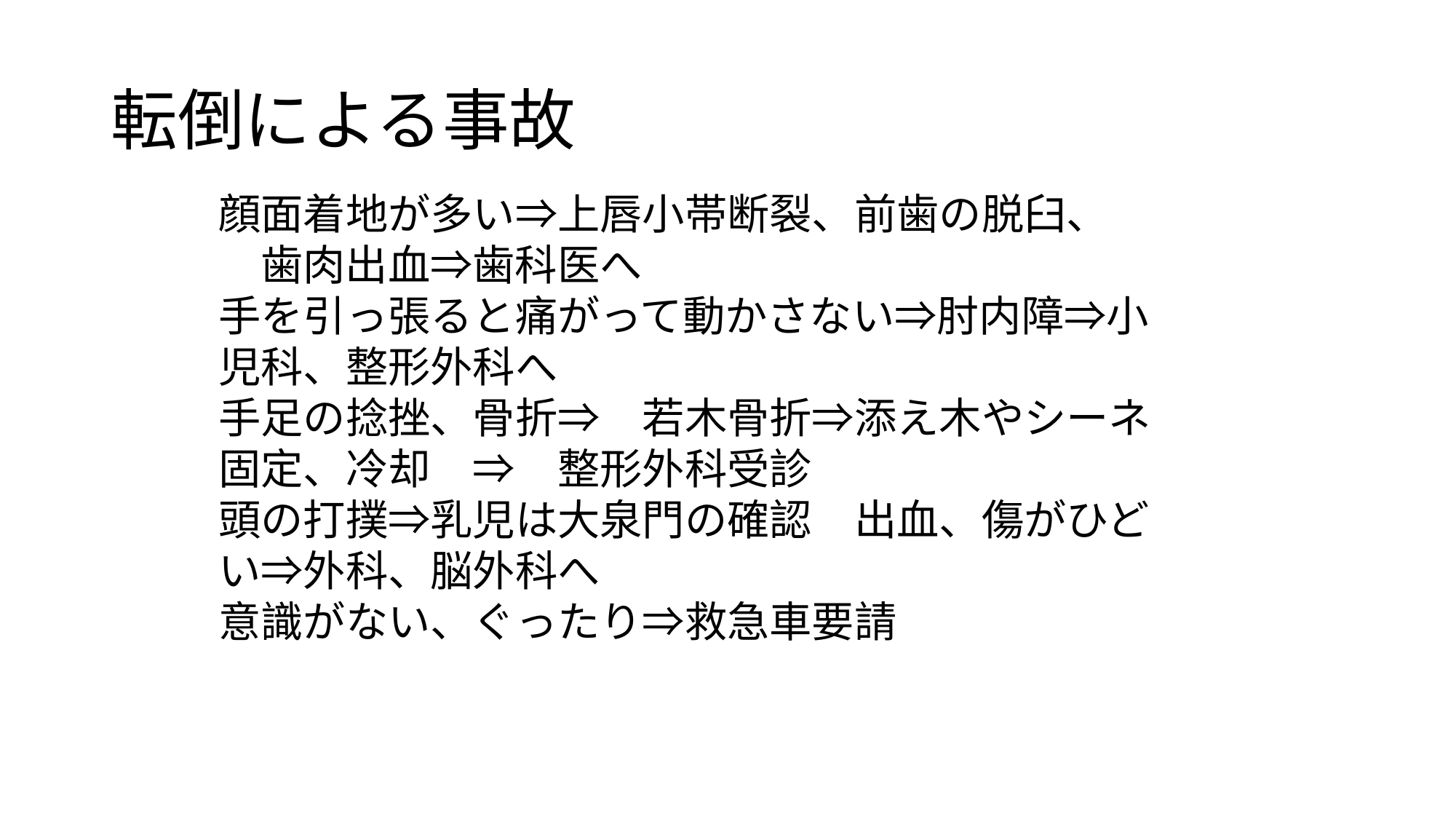

転倒による事故
顔面着地が多い⇒上唇小帯断裂、前歯の脱臼、
　歯肉出血⇒歯科医へ
手を引っ張ると痛がって動かさない⇒肘内障⇒小児科、整形外科へ
手足の捻挫、骨折⇒　若木骨折⇒添え木やシーネ固定、冷却　⇒　整形外科受診
頭の打撲⇒乳児は大泉門の確認　出血、傷がひどい⇒外科、脳外科へ
意識がない、ぐったり⇒救急車要請